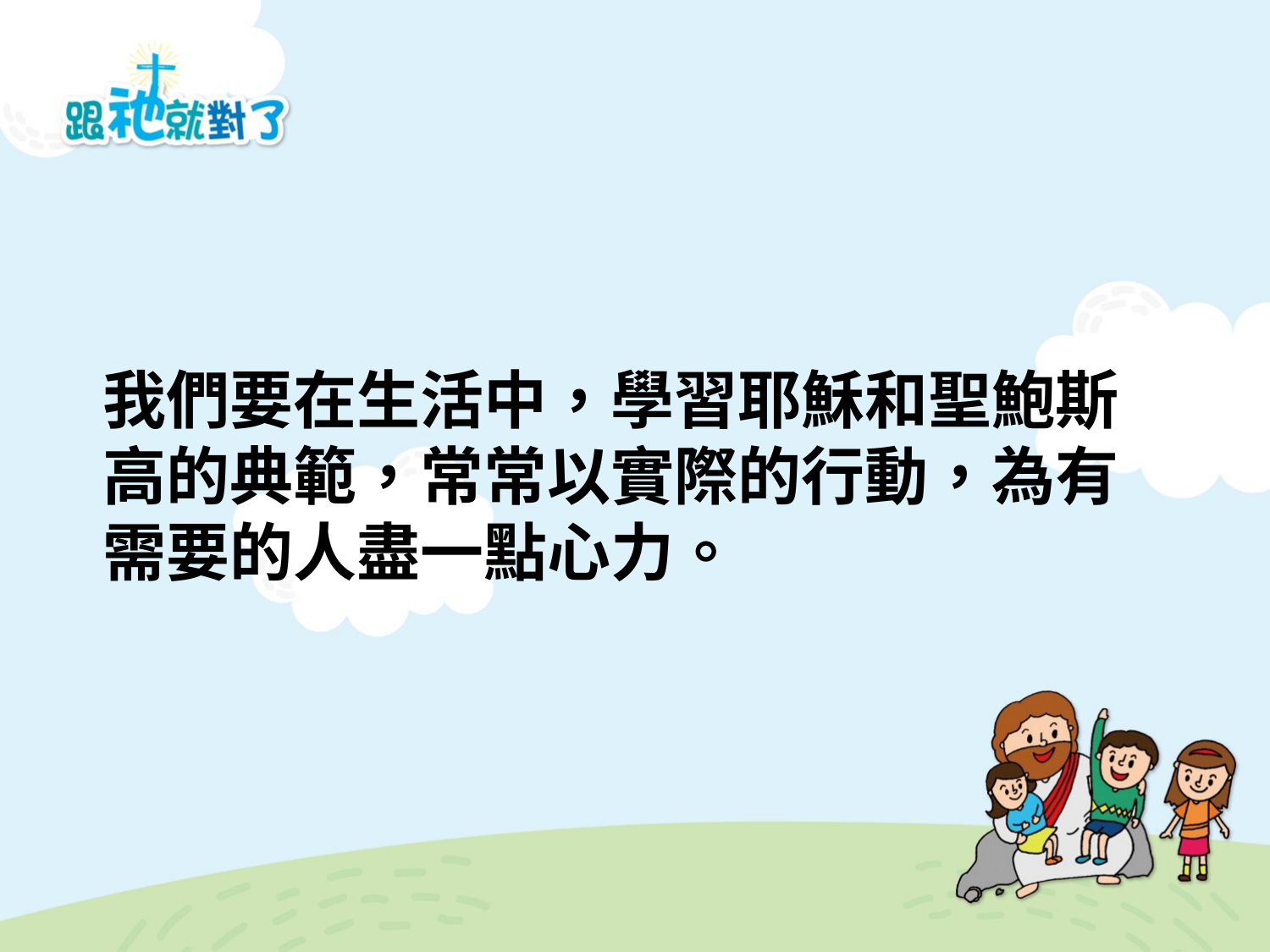

我們要在生活中，學習耶穌和聖鮑斯高的典範，常常以實際的行動，為有需要的人盡一點心力。